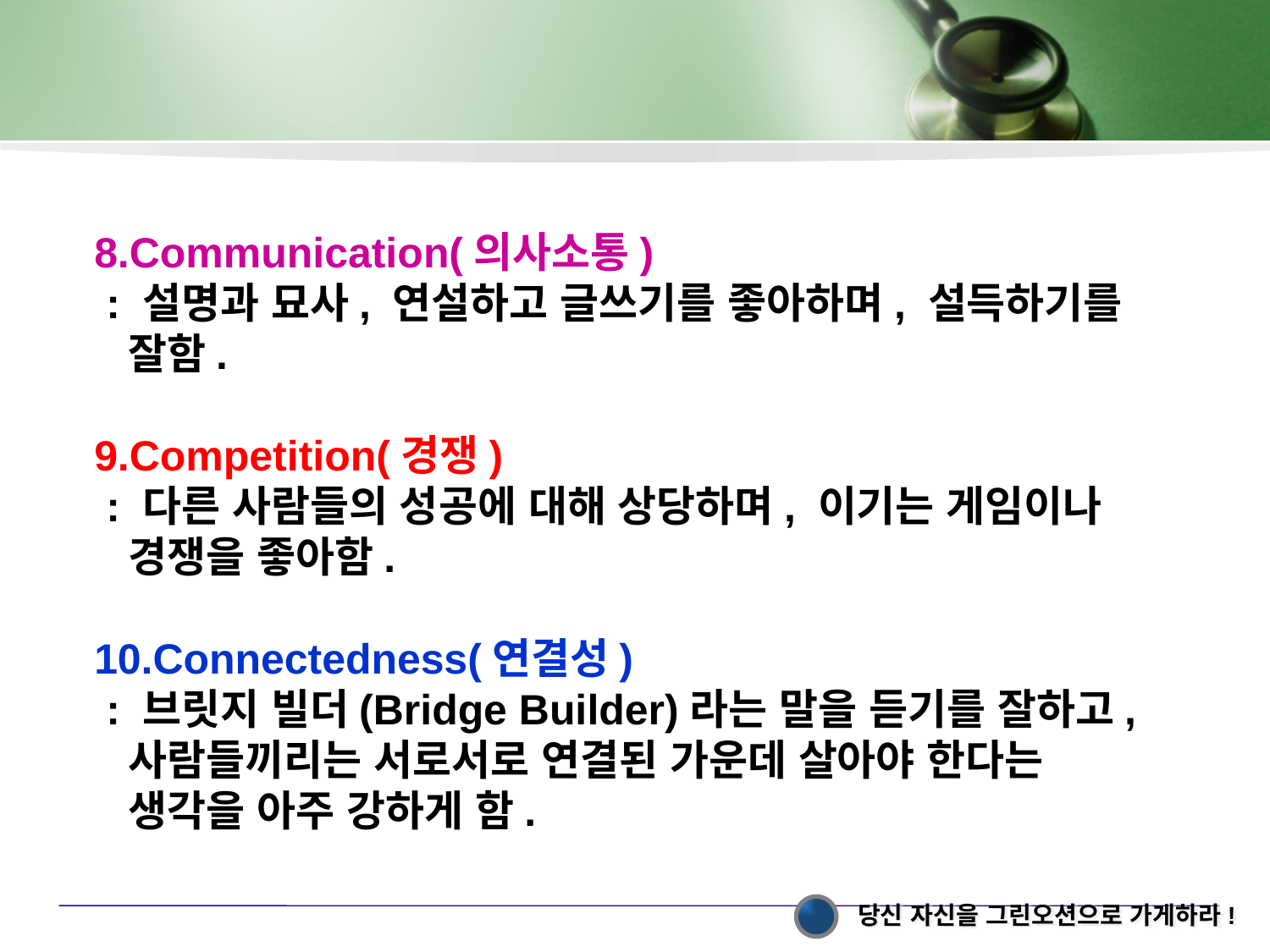

8.Communication(의사소통)
 : 설명과 묘사, 연설하고 글쓰기를 좋아하며, 설득하기를
  잘함.

9.Competition(경쟁)
 : 다른 사람들의 성공에 대해 상당하며, 이기는 게임이나
  경쟁을 좋아함.

10.Connectedness(연결성)
 : 브릿지 빌더(Bridge Builder)라는 말을 듣기를 잘하고,
  사람들끼리는 서로서로 연결된 가운데 살아야 한다는
  생각을 아주 강하게 함.
당신 자신을 그린오션으로 가게하라!